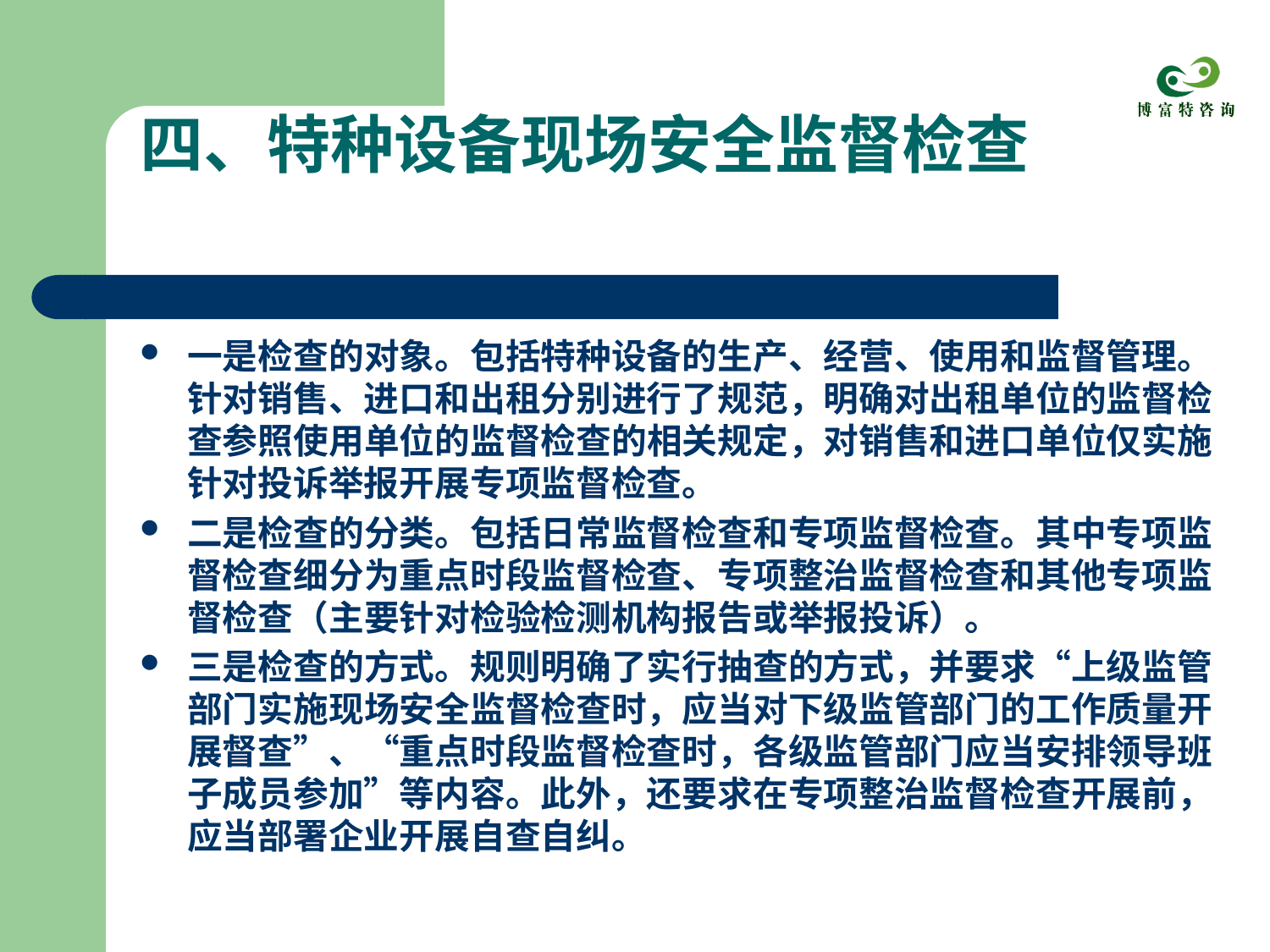

# 四、特种设备现场安全监督检查
一是检查的对象。包括特种设备的生产、经营、使用和监督管理。针对销售、进口和出租分别进行了规范，明确对出租单位的监督检查参照使用单位的监督检查的相关规定，对销售和进口单位仅实施针对投诉举报开展专项监督检查。
二是检查的分类。包括日常监督检查和专项监督检查。其中专项监督检查细分为重点时段监督检查、专项整治监督检查和其他专项监督检查（主要针对检验检测机构报告或举报投诉）。
三是检查的方式。规则明确了实行抽查的方式，并要求“上级监管部门实施现场安全监督检查时，应当对下级监管部门的工作质量开展督查”、“重点时段监督检查时，各级监管部门应当安排领导班子成员参加”等内容。此外，还要求在专项整治监督检查开展前，应当部署企业开展自查自纠。